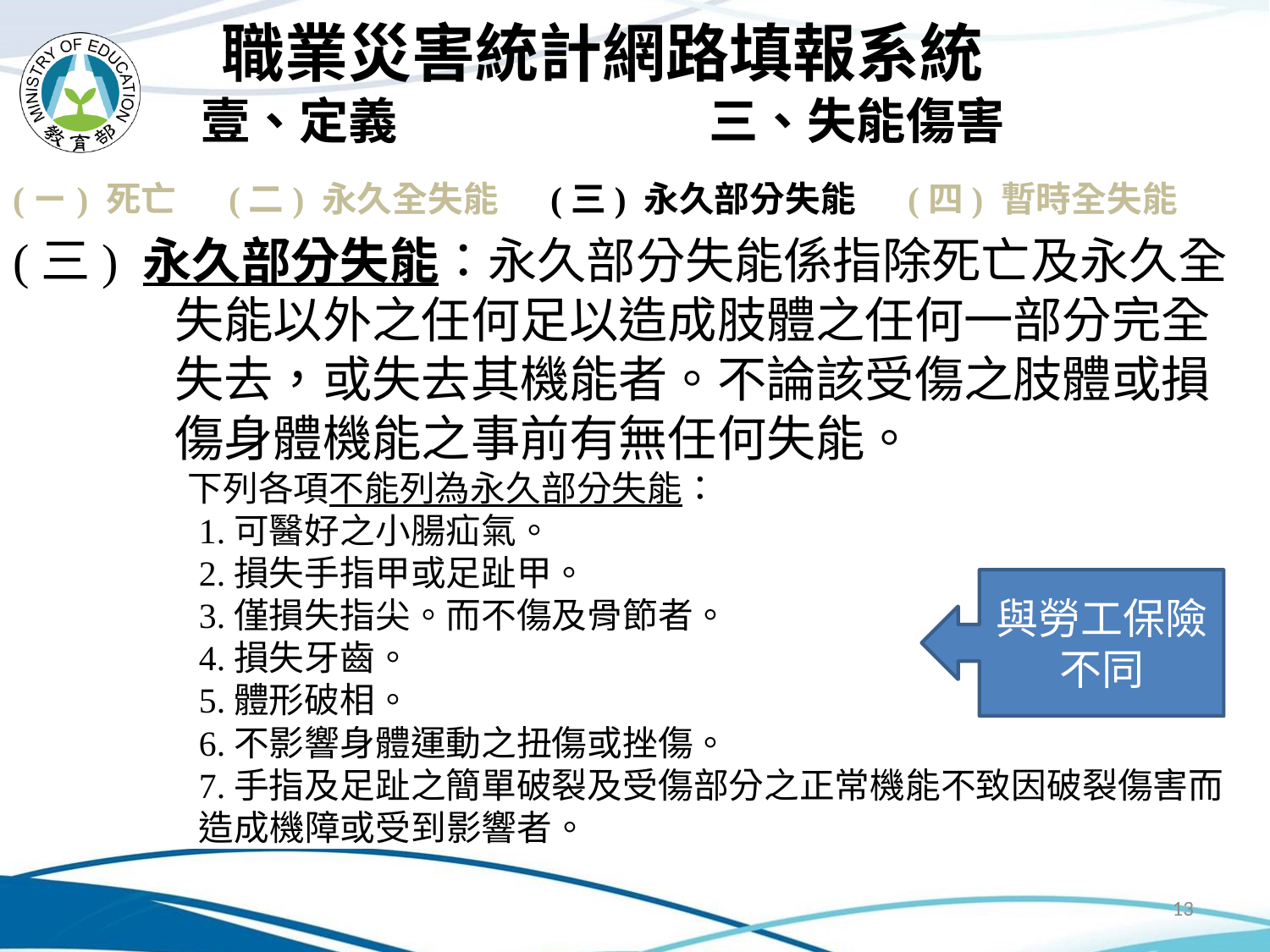

# 職業災害統計網路填報系統 壹、定義			三、失能傷害
(ㄧ) 死亡　 (二) 永久全失能　 (三) 永久部分失能　 (四) 暫時全失能
(三) 永久部分失能：永久部分失能係指除死亡及永久全失能以外之任何足以造成肢體之任何一部分完全失去，或失去其機能者。不論該受傷之肢體或損傷身體機能之事前有無任何失能。
	下列各項不能列為永久部分失能：
	1.可醫好之小腸疝氣。
	2.損失手指甲或足趾甲。
	3.僅損失指尖。而不傷及骨節者。
	4.損失牙齒。
	5.體形破相。
	6.不影響身體運動之扭傷或挫傷。
	7.手指及足趾之簡單破裂及受傷部分之正常機能不致因破裂傷害而造成機障或受到影響者。
與勞工保險不同
13